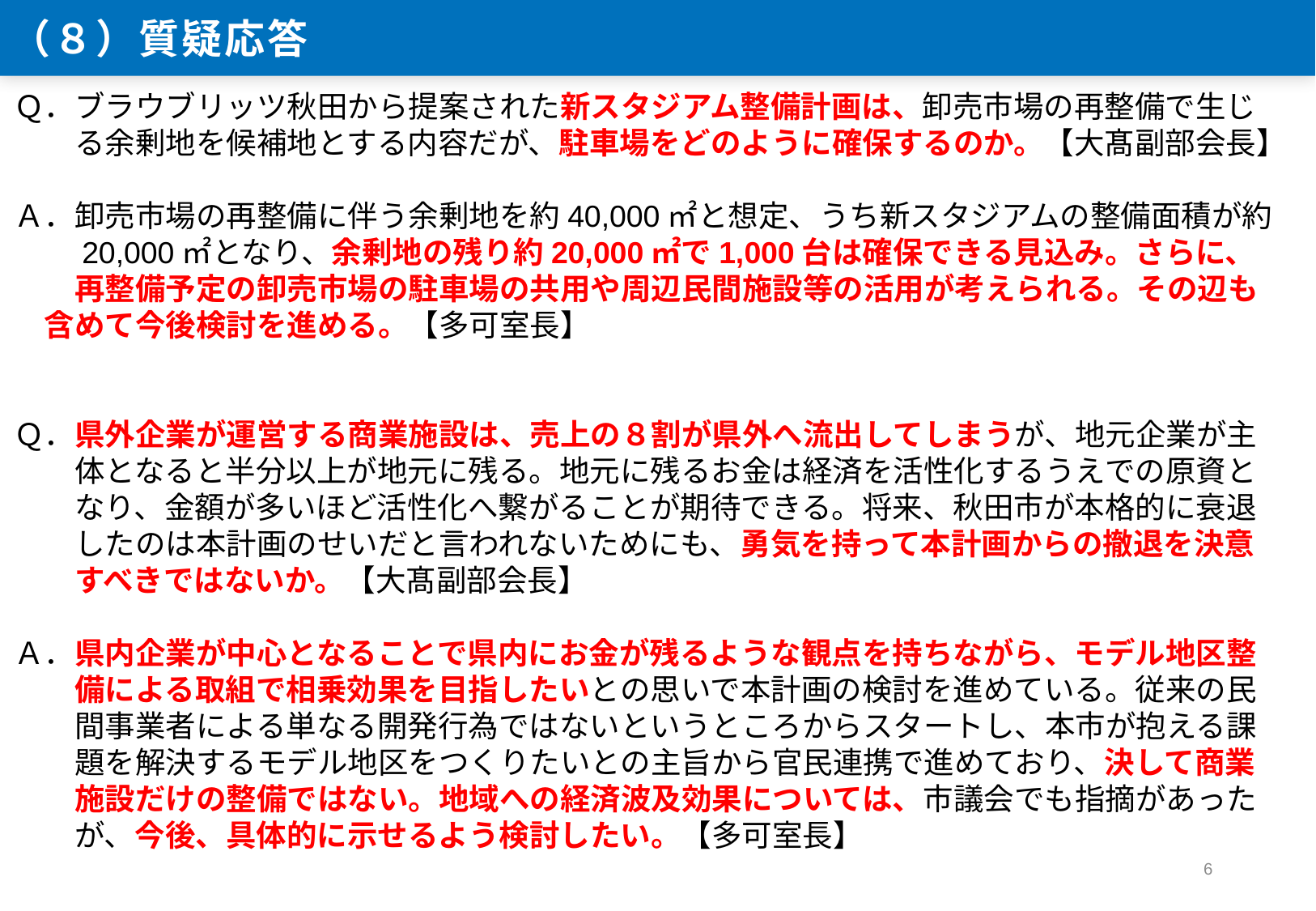

（８）質疑応答
Ｑ．ブラウブリッツ秋田から提案された新スタジアム整備計画は、卸売市場の再整備で生じ
　　る余剰地を候補地とする内容だが、駐車場をどのように確保するのか。【大髙副部会長】

Ａ．卸売市場の再整備に伴う余剰地を約40,000㎡と想定、うち新スタジアムの整備面積が約
　　20,000㎡となり、余剰地の残り約20,000㎡で1,000台は確保できる見込み。さらに、
　　再整備予定の卸売市場の駐車場の共用や周辺民間施設等の活用が考えられる。その辺も
　含めて今後検討を進める。【多可室長】

Ｑ．県外企業が運営する商業施設は、売上の８割が県外へ流出してしまうが、地元企業が主
　　体となると半分以上が地元に残る。地元に残るお金は経済を活性化するうえでの原資と
　　なり、金額が多いほど活性化へ繋がることが期待できる。将来、秋田市が本格的に衰退
　　したのは本計画のせいだと言われないためにも、勇気を持って本計画からの撤退を決意
　　すべきではないか。【大髙副部会長】

Ａ．県内企業が中心となることで県内にお金が残るような観点を持ちながら、モデル地区整
　　備による取組で相乗効果を目指したいとの思いで本計画の検討を進めている。従来の民
　　間事業者による単なる開発行為ではないというところからスタートし、本市が抱える課
　　題を解決するモデル地区をつくりたいとの主旨から官民連携で進めており、決して商業
　　施設だけの整備ではない。地域への経済波及効果については、市議会でも指摘があった
　　が、今後、具体的に示せるよう検討したい。【多可室長】

6